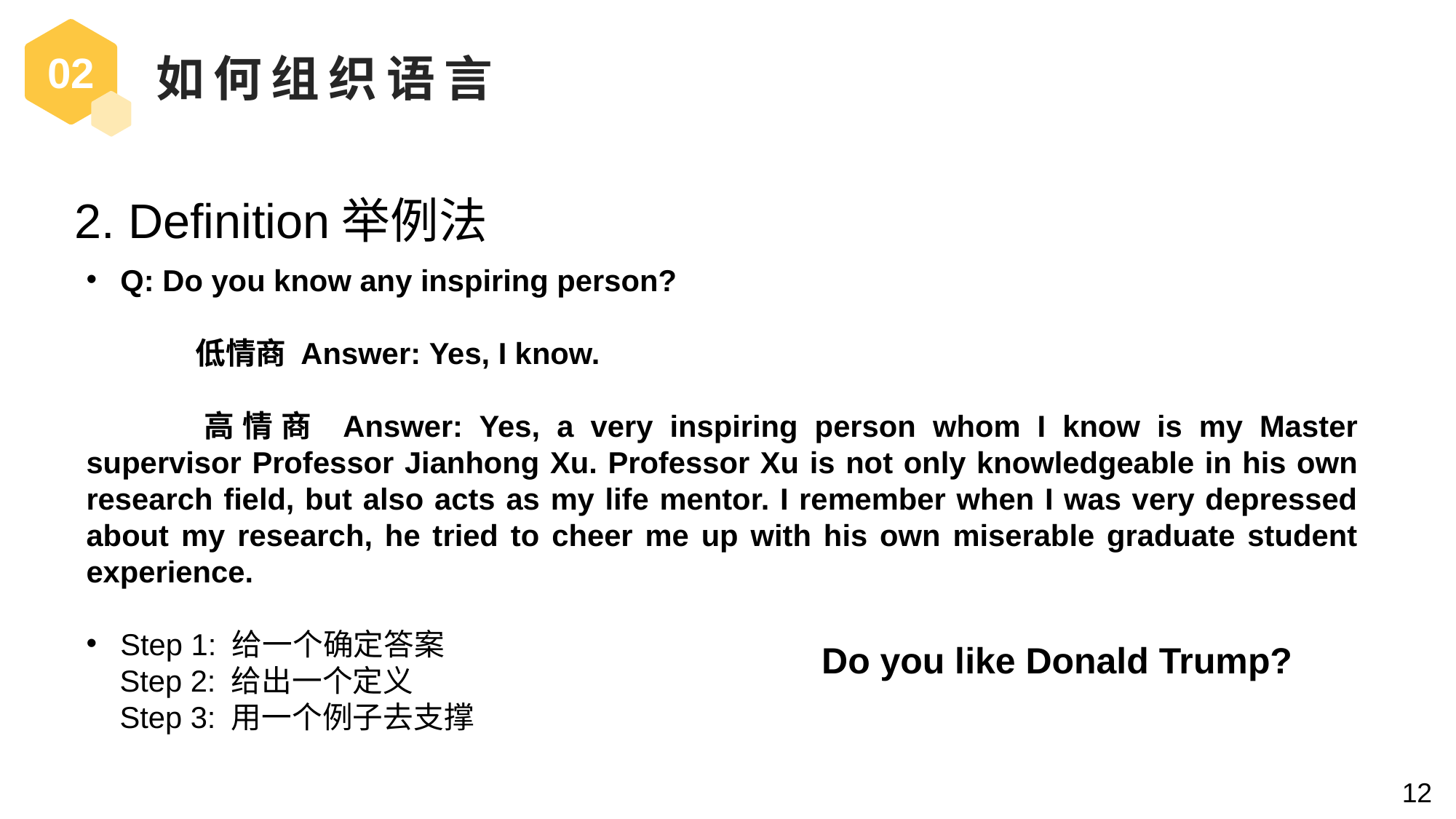

02
如何组织语言

2. Definition举例法
Q: Do you know any inspiring person?

	低情商 Answer: Yes, I know.

	高情商 Answer: Yes, a very inspiring person whom I know is my Master supervisor Professor Jianhong Xu. Professor Xu is not only knowledgeable in his own research field, but also acts as my life mentor. I remember when I was very depressed about my research, he tried to cheer me up with his own miserable graduate student experience.

Step 1: 给一个确定答案
    Step 2: 给出一个定义
    Step 3: 用一个例子去支撑
Do you like Donald Trump?
12